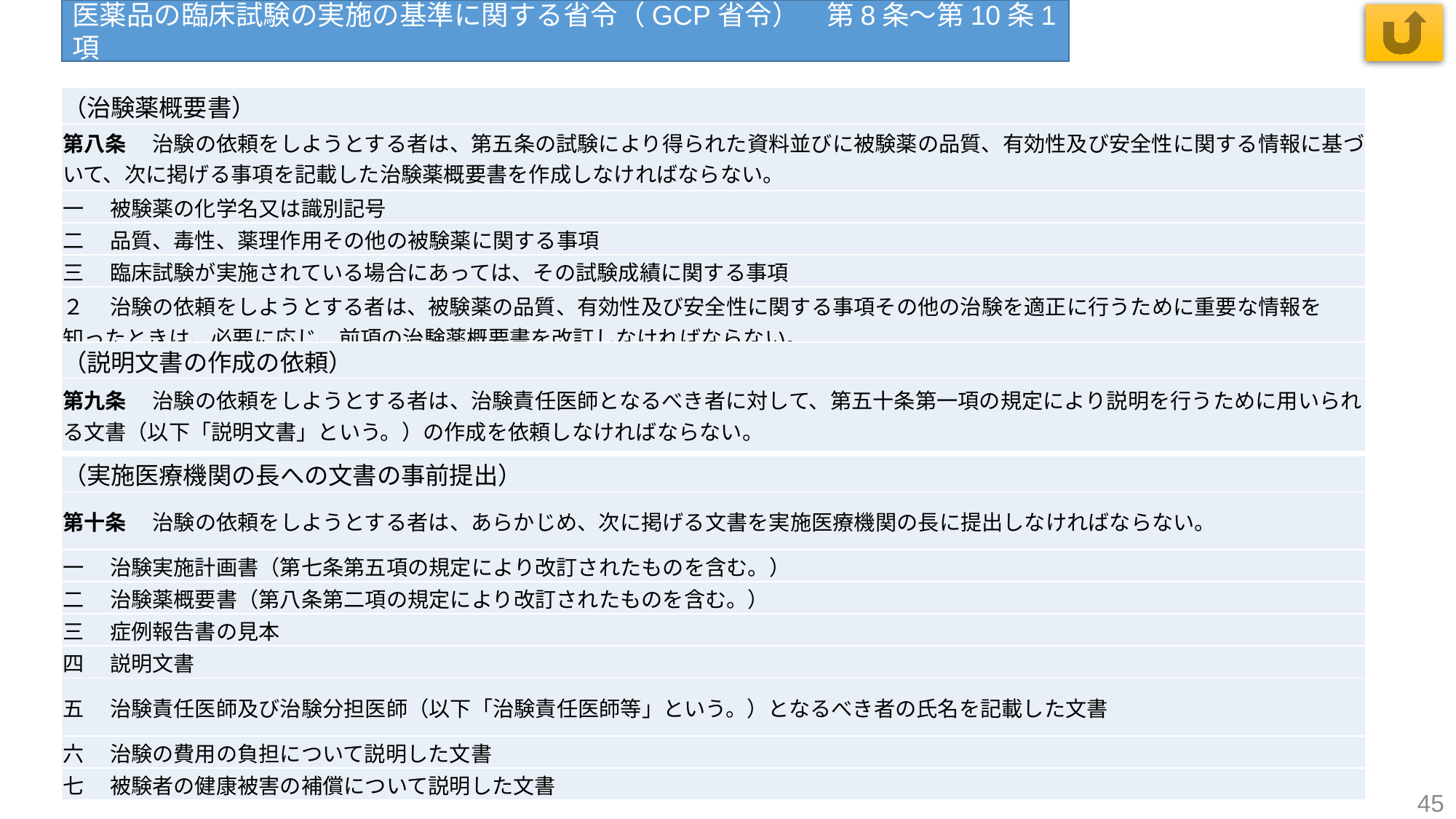

医薬品の臨床試験の実施の基準に関する省令（GCP省令）　第8条～第10条1項

| （治験薬概要書） |
| --- |
| 第八条 　治験の依頼をしようとする者は、第五条の試験により得られた資料並びに被験薬の品質、有効性及び安全性に関する情報に基づいて、次に掲げる事項を記載した治験薬概要書を作成しなければならない。 |
| 一 　被験薬の化学名又は識別記号 |
| 二 　品質、毒性、薬理作用その他の被験薬に関する事項 |
| 三 　臨床試験が実施されている場合にあっては、その試験成績に関する事項 |
| ２ 　治験の依頼をしようとする者は、被験薬の品質、有効性及び安全性に関する事項その他の治験を適正に行うために重要な情報を知ったときは、必要に応じ、前項の治験薬概要書を改訂しなければならない。 |
| （説明文書の作成の依頼） |
| --- |
| 第九条 　治験の依頼をしようとする者は、治験責任医師となるべき者に対して、第五十条第一項の規定により説明を行うために用いられる文書（以下「説明文書」という。）の作成を依頼しなければならない。 |
| （実施医療機関の長への文書の事前提出） |
| --- |
| 第十条 　治験の依頼をしようとする者は、あらかじめ、次に掲げる文書を実施医療機関の長に提出しなければならない。 |
| 一 　治験実施計画書（第七条第五項の規定により改訂されたものを含む。） |
| 二 　治験薬概要書（第八条第二項の規定により改訂されたものを含む。） |
| 三 　症例報告書の見本 |
| 四 　説明文書 |
| 五 　治験責任医師及び治験分担医師（以下「治験責任医師等」という。）となるべき者の氏名を記載した文書 |
| 六 　治験の費用の負担について説明した文書 |
| 七 　被験者の健康被害の補償について説明した文書 |